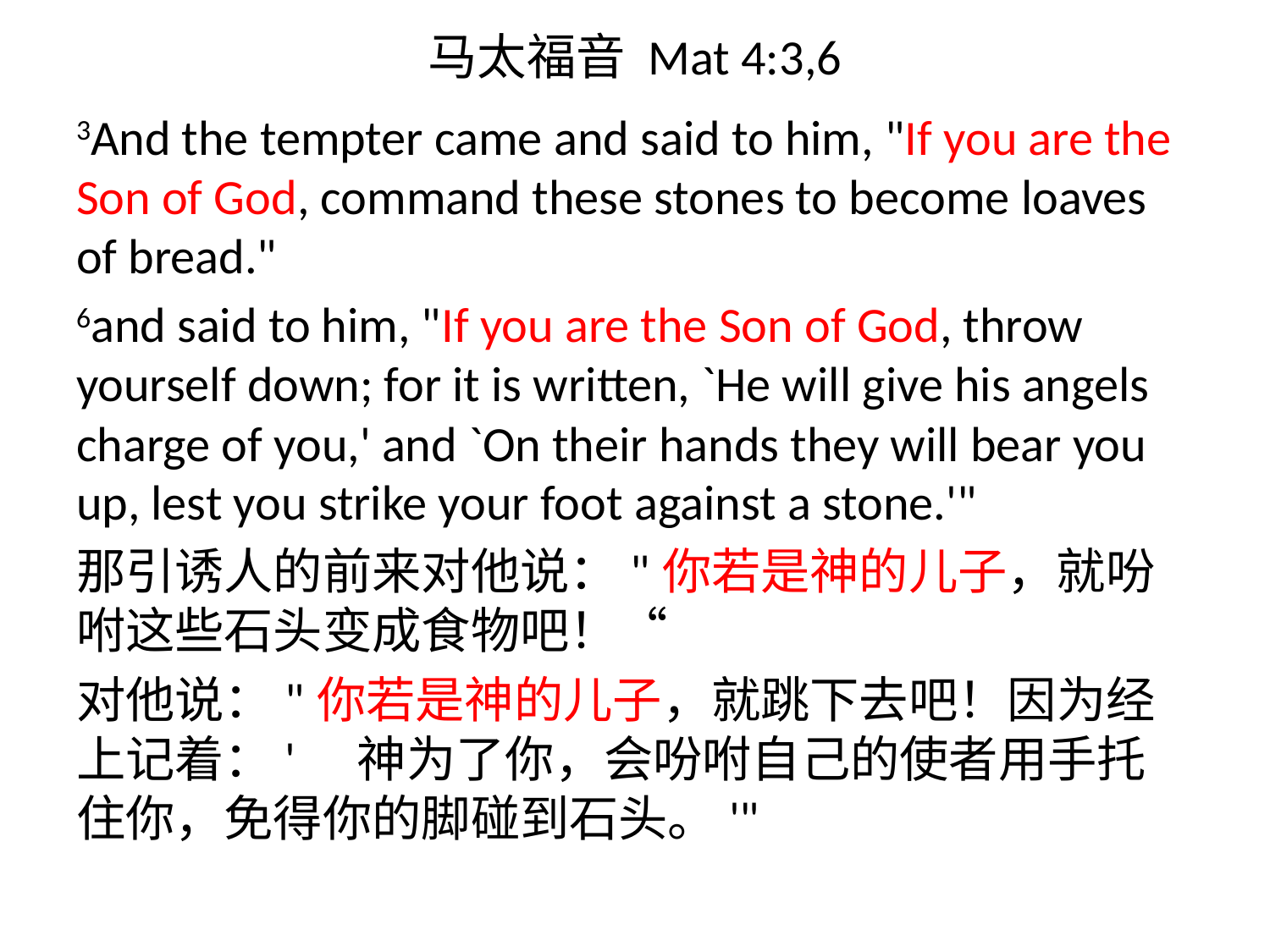

# 马太福音 Mat 4:3,6
3And the tempter came and said to him, "If you are the Son of God, command these stones to become loaves of bread."
6and said to him, "If you are the Son of God, throw yourself down; for it is written, `He will give his angels charge of you,' and `On their hands they will bear you up, lest you strike your foot against a stone.'"
那引诱人的前来对他说："你若是神的儿子，就吩咐这些石头变成食物吧！“
对他说："你若是神的儿子，就跳下去吧！因为经上记着：'　神为了你，会吩咐自己的使者用手托住你，免得你的脚碰到石头。'"